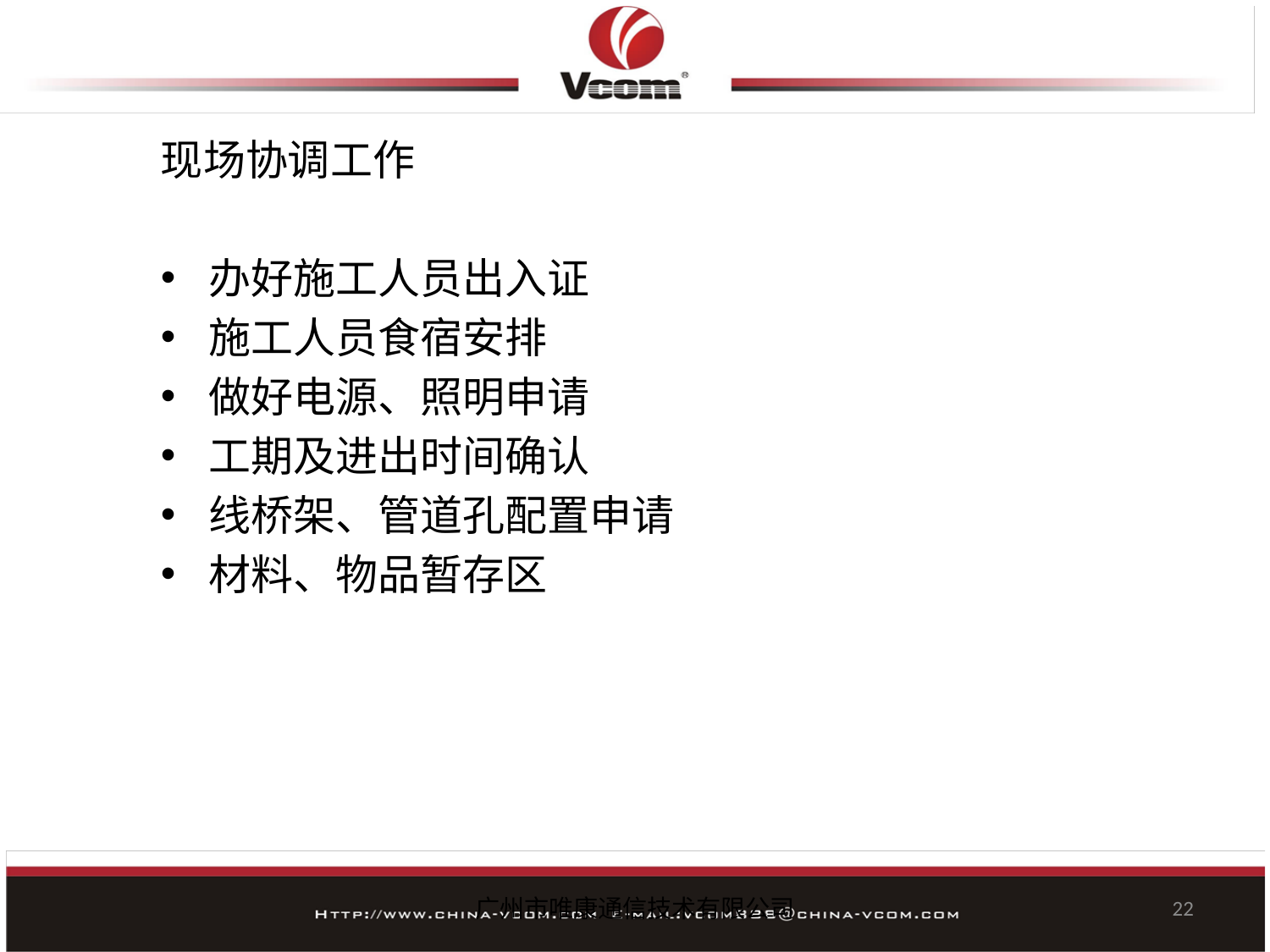

#
现场协调工作

办好施工人员出入证
施工人员食宿安排
做好电源、照明申请
工期及进出时间确认
线桥架、管道孔配置申请
材料、物品暂存区

广州市唯康通信技术有限公司
22